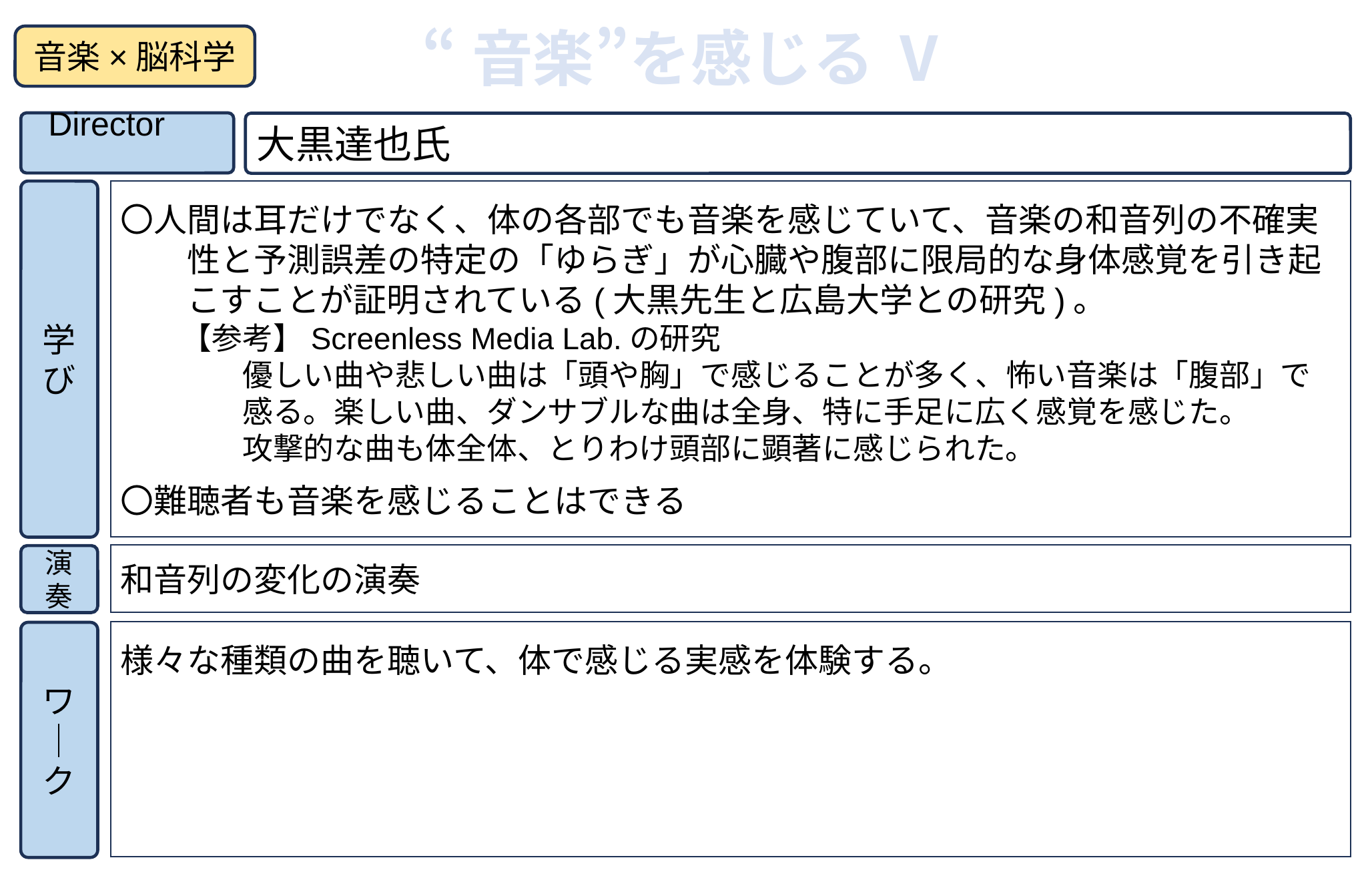

“音楽”を感じる Ⅴ
音楽×脳科学
Director
大黒達也氏
学び
〇人間は耳だけでなく、体の各部でも音楽を感じていて、音楽の和音列の不確実
　　性と予測誤差の特定の「ゆらぎ」が心臓や腹部に限局的な身体感覚を引き起
　　こすことが証明されている(大黒先生と広島大学との研究)。
　　【参考】Screenless Media Lab.の研究
　　　　優しい曲や悲しい曲は「頭や胸」で感じることが多く、怖い音楽は「腹部」で
　　　　感る。楽しい曲、ダンサブルな曲は全身、特に手足に広く感覚を感じた。
　　　　攻撃的な曲も体全体、とりわけ頭部に顕著に感じられた。

〇難聴者も音楽を感じることはできる
和音列の変化の演奏
演奏
様々な種類の曲を聴いて、体で感じる実感を体験する。

ワ│ク